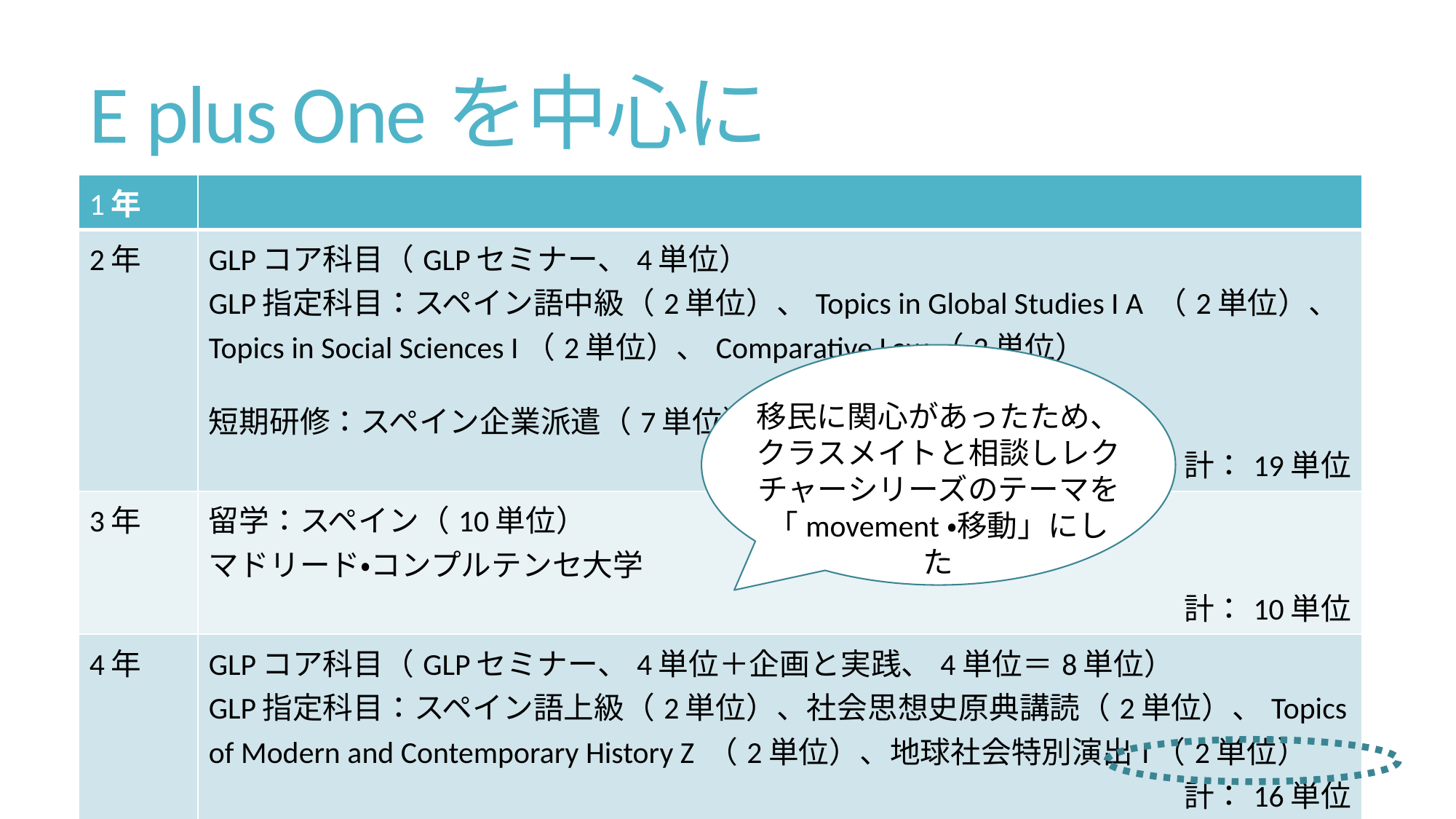

# E plus Oneを中心に
| 1年 |  |
| --- | --- |
| 2年 | GLPコア科目（GLPセミナー、4単位） GLP指定科目：スペイン語中級（2単位）、Topics in Global Studies I A （2単位）、Topics in Social Sciences I（2単位）、Comparative Law（2単位） 短期研修：スペイン企業派遣（7単位）　　 計：19単位 |
| 3年 | 留学：スペイン（10単位） マドリード・コンプルテンセ大学 計：10単位 |
| 4年 | GLPコア科目（GLPセミナー、4単位＋企画と実践、4単位＝8単位） GLP指定科目：スペイン語上級（2単位）、社会思想史原典講読（2単位）、Topics of Modern and Contemporary History Z （2単位）、地球社会特別演出I（2単位） 計：16単位 GLP単位：45単位 |

移民に関心があったため、クラスメイトと相談しレクチャーシリーズのテーマを「movement・移動」にした